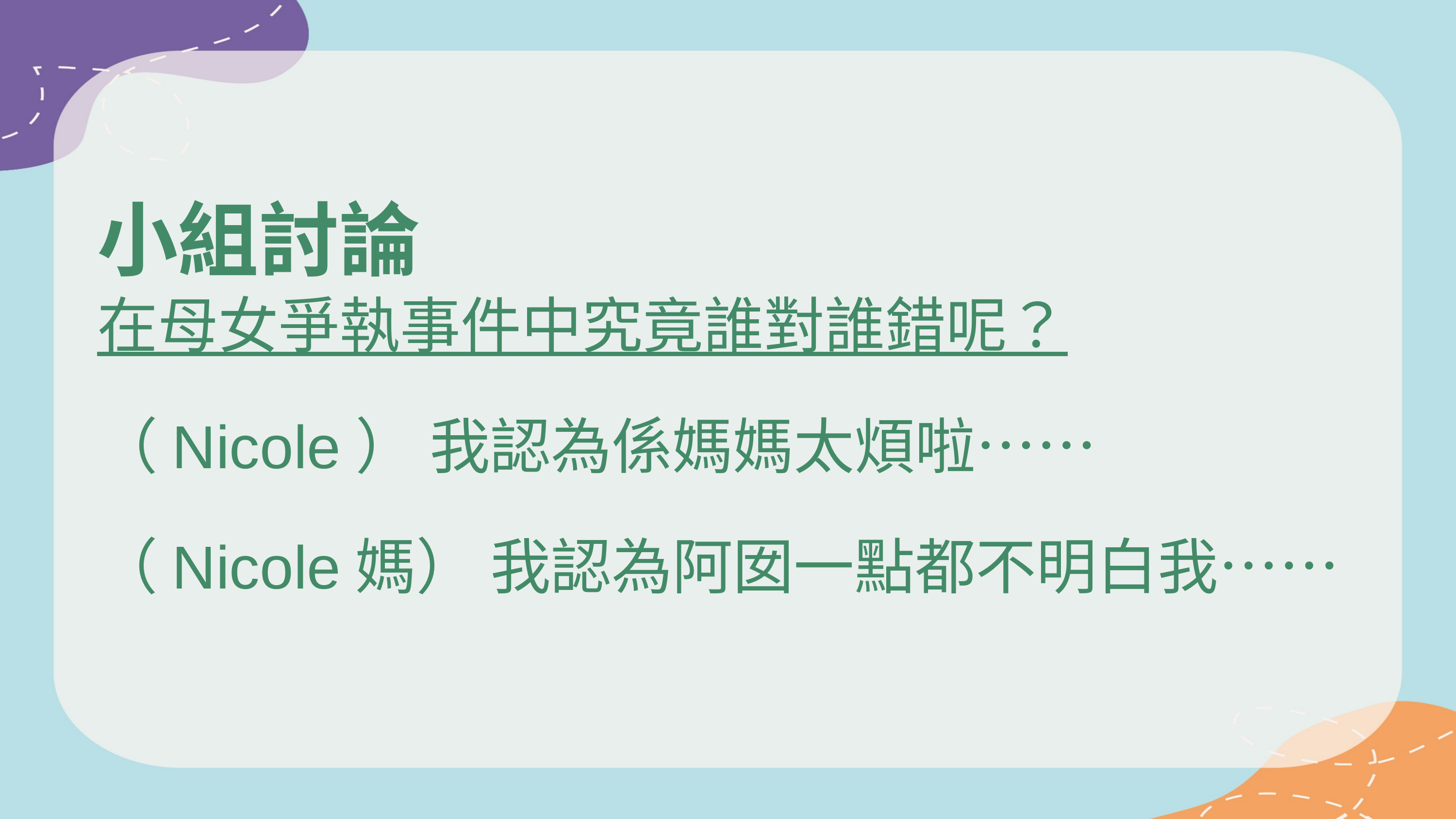

小組討論
在母女爭執事件中究竟誰對誰錯呢？
（Nicole） 我認為係媽媽太煩啦……
（Nicole媽） 我認為阿囡一點都不明白我……